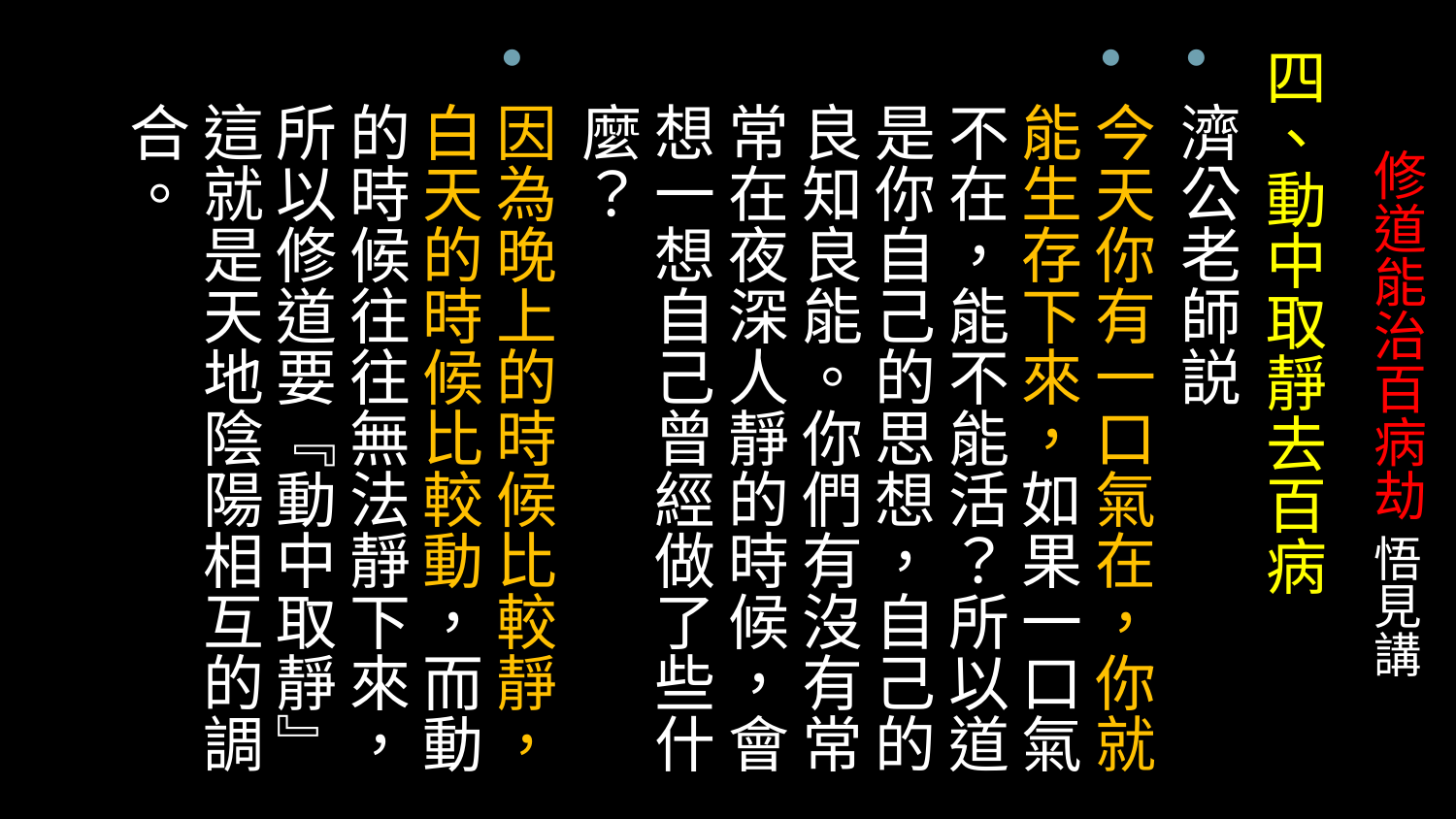

四、動中取靜去百病
濟公老師説
今天你有一口氣在，你就能生存下來，如果一口氣不在，能不能活？所以道是你自己的思想，自己的良知良能。你們有沒有常常在夜深人靜的時候，會想一想自己曾經做了些什麼？
因為晚上的時候比較靜，白天的時候比較動，而動的時候往往無法靜下來，所以修道要『動中取靜』這就是天地陰陽相互的調合。

# 修道能治百病劫 悟見講